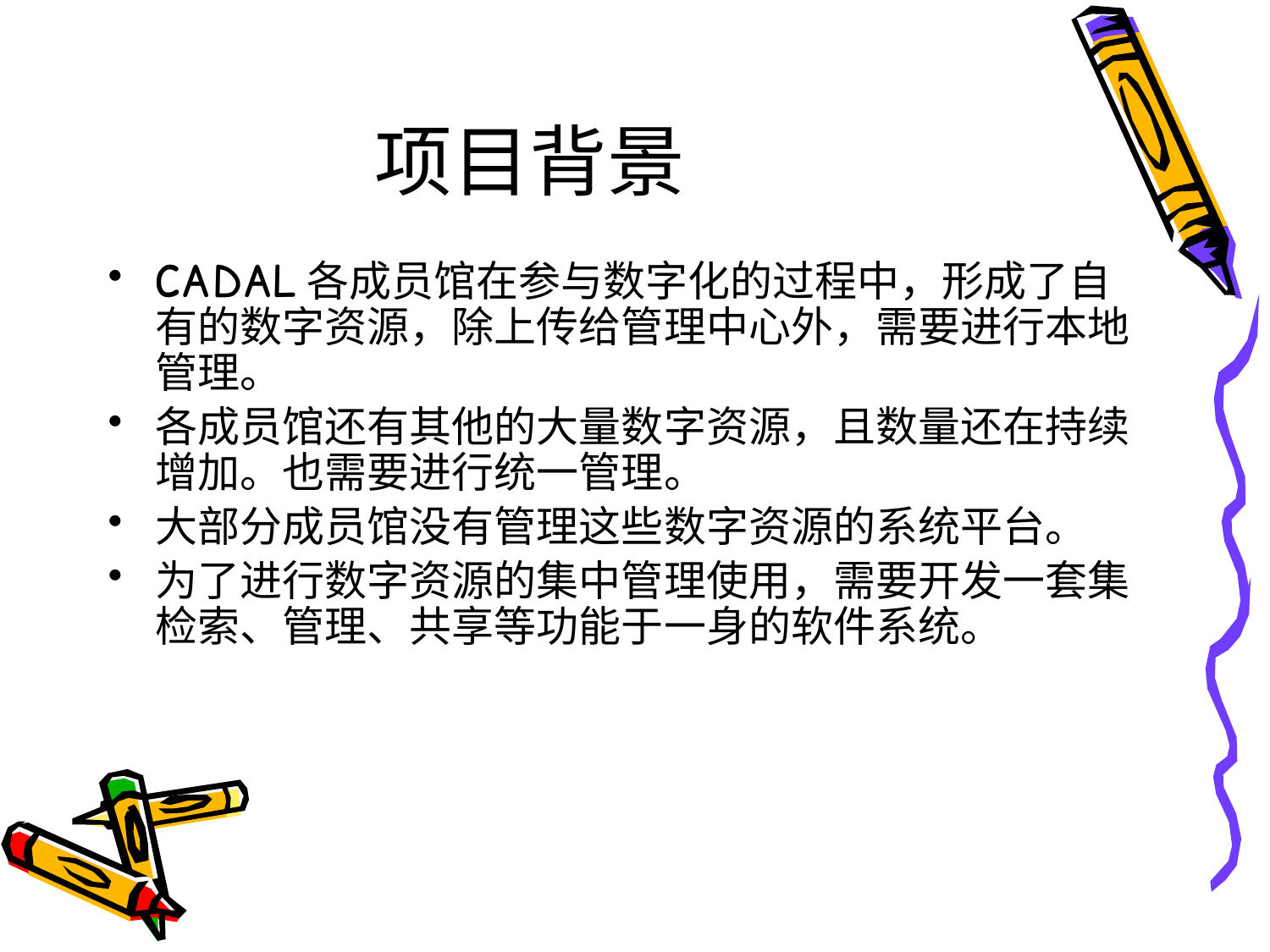

# 项目背景
CADAL各成员馆在参与数字化的过程中，形成了自有的数字资源，除上传给管理中心外，需要进行本地管理。
各成员馆还有其他的大量数字资源，且数量还在持续增加。也需要进行统一管理。
大部分成员馆没有管理这些数字资源的系统平台。
为了进行数字资源的集中管理使用，需要开发一套集检索、管理、共享等功能于一身的软件系统。